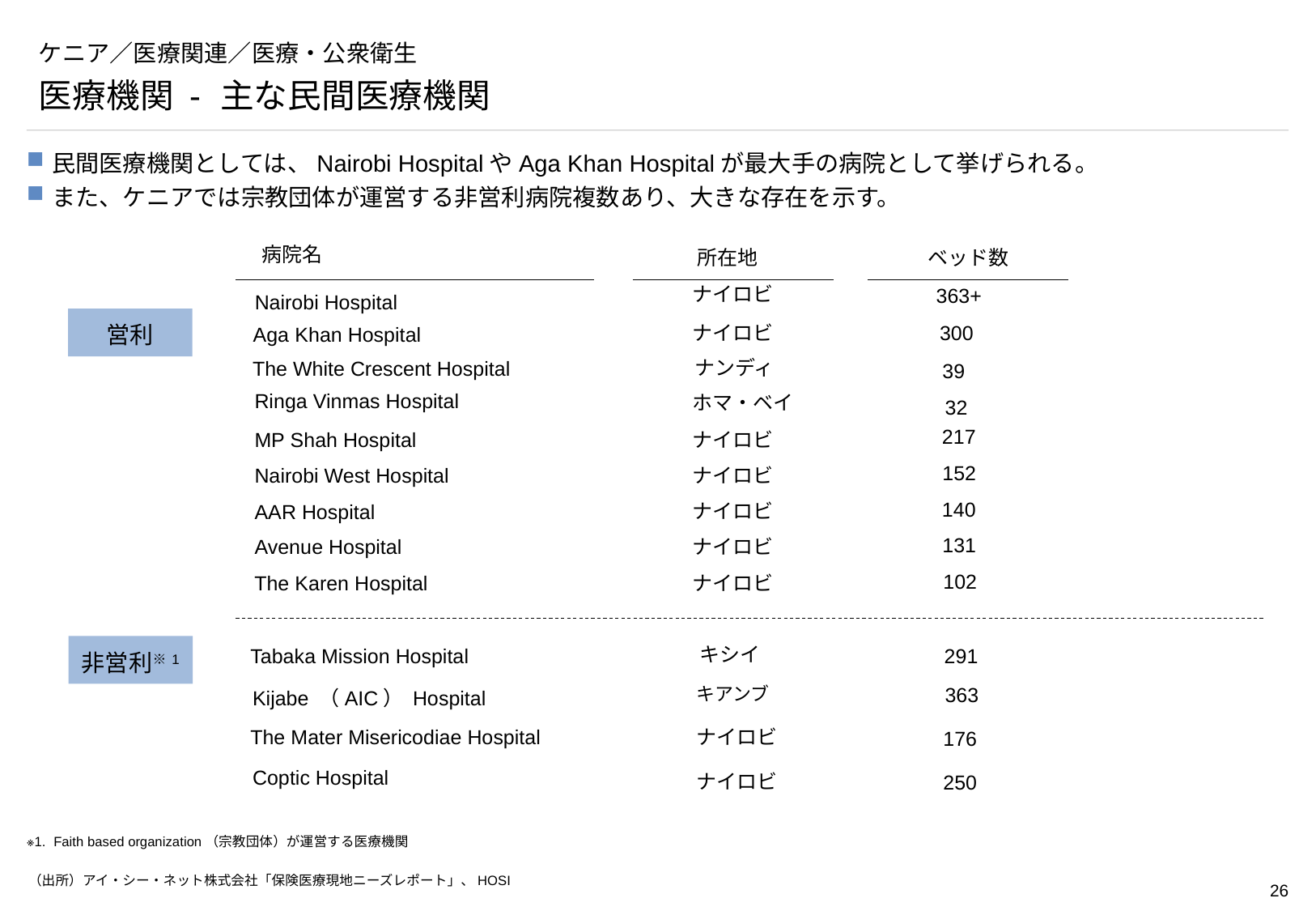

# ケニア／医療関連／医療・公衆衛生
医療機関 - 主な民間医療機関
民間医療機関としては、Nairobi HospitalやAga Khan Hospitalが最大手の病院として挙げられる。
また、ケニアでは宗教団体が運営する非営利病院複数あり、大きな存在を示す。
病院名
ベッド数
所在地
ナイロビ
363+
Nairobi Hospital
営利
ナイロビ
300
Aga Khan Hospital
ナンディ
The White Crescent Hospital
39
Ringa Vinmas Hospital
ホマ・ベイ
32
217
ナイロビ
MP Shah Hospital
152
ナイロビ
Nairobi West Hospital
140
ナイロビ
AAR Hospital
131
ナイロビ
Avenue Hospital
102
The Karen Hospital
ナイロビ
非営利※1
キシイ
Tabaka Mission Hospital
291
363
キアンブ
Kijabe （AIC） Hospital
ナイロビ
The Mater Misericodiae Hospital
176
Coptic Hospital
ナイロビ
250
※1.	Faith based organization（宗教団体）が運営する医療機関
（出所）アイ・シー・ネット株式会社「保険医療現地ニーズレポート」、HOSI